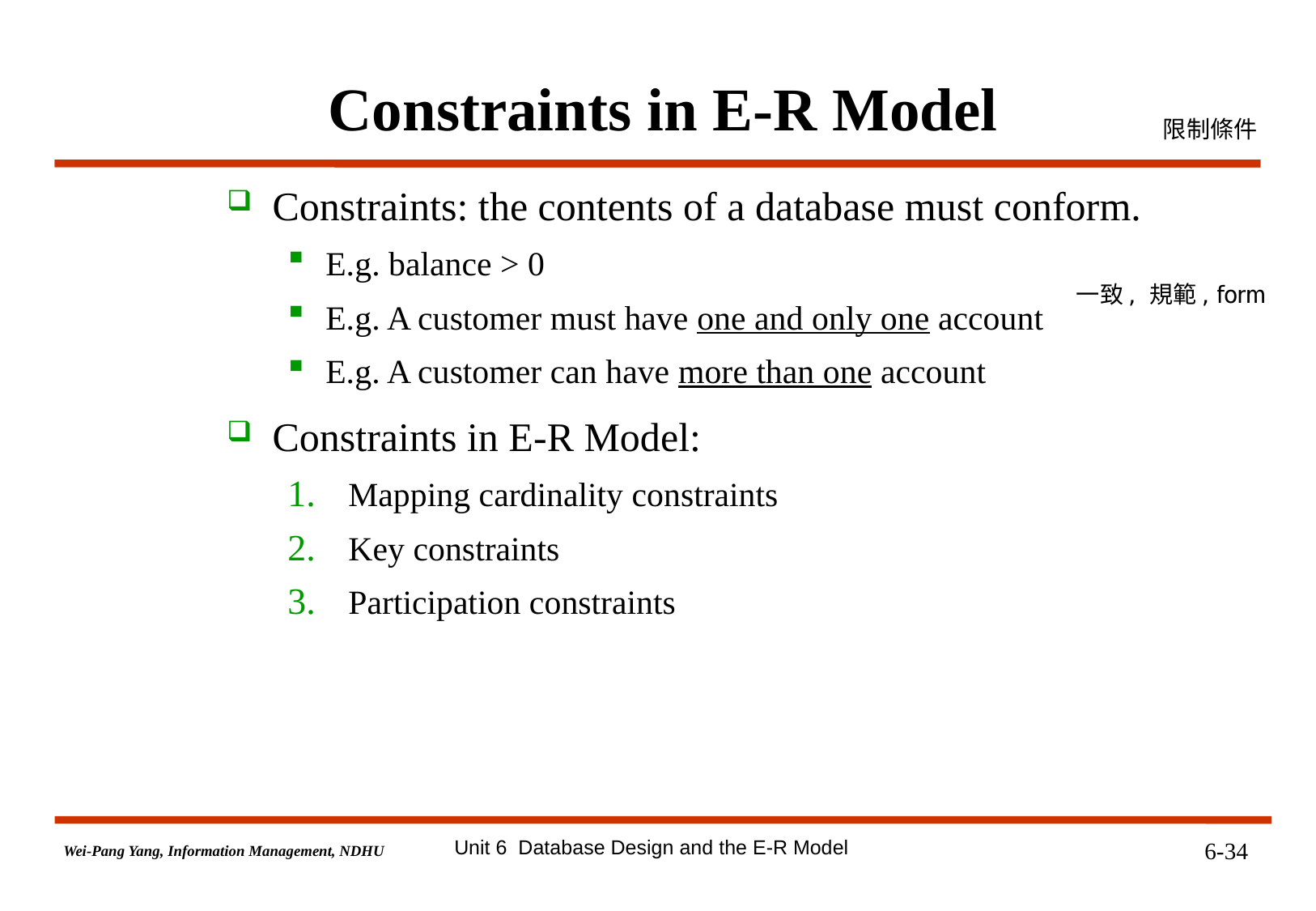

# Constraints in E-R Model
限制條件
Constraints: the contents of a database must conform.
E.g. balance > 0
E.g. A customer must have one and only one account
E.g. A customer can have more than one account
Constraints in E-R Model:
Mapping cardinality constraints
Key constraints
Participation constraints
一致, 規範, form
Unit 6  Database Design and the E-R Model
6-34